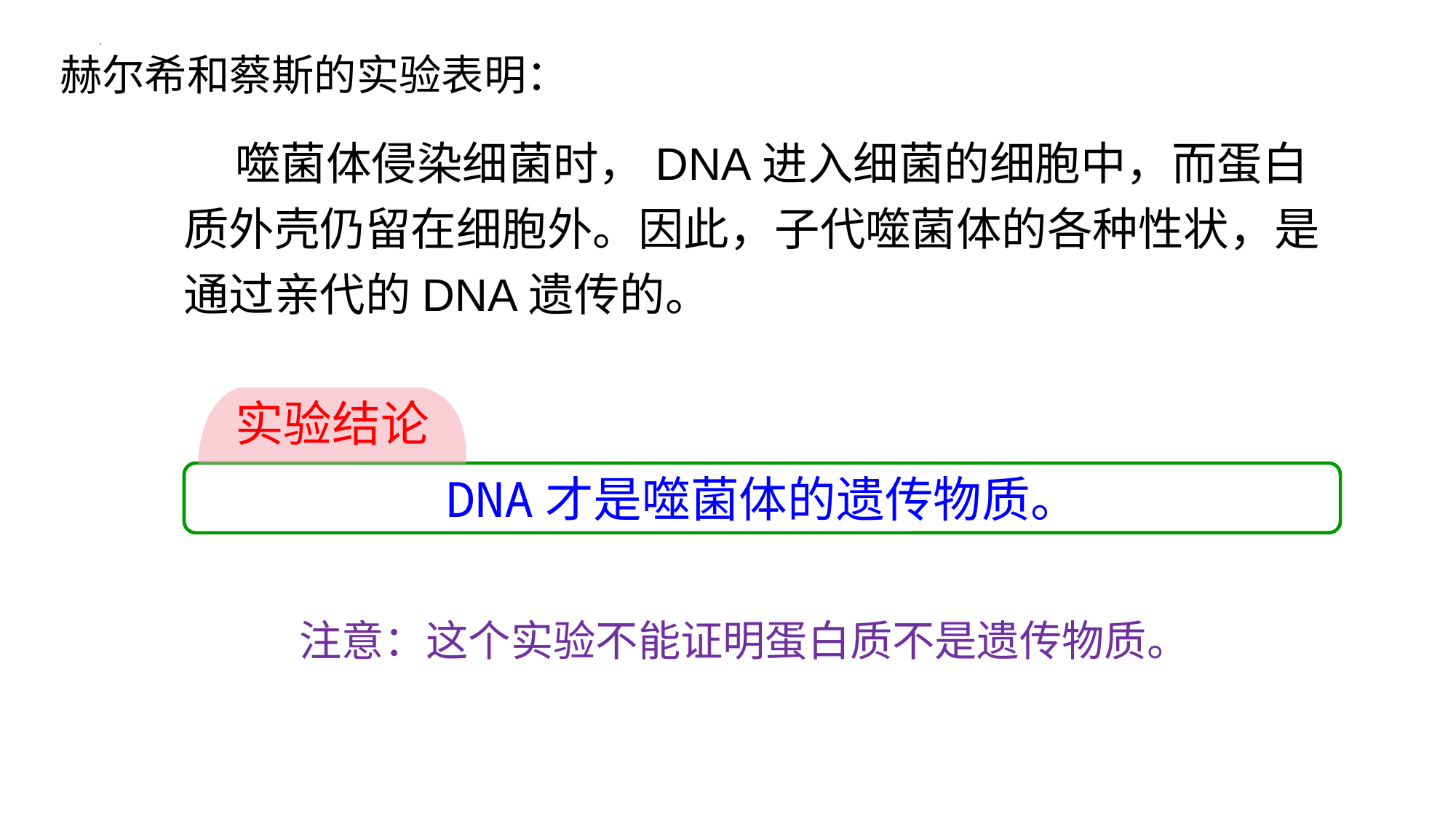

赫尔希和蔡斯的实验表明：
    噬菌体侵染细菌时，DNA进入细菌的细胞中，而蛋白质外壳仍留在细胞外。因此，子代噬菌体的各种性状，是通过亲代的DNA遗传的。

实验结论

DNA才是噬菌体的遗传物质。
注意：这个实验不能证明蛋白质不是遗传物质。